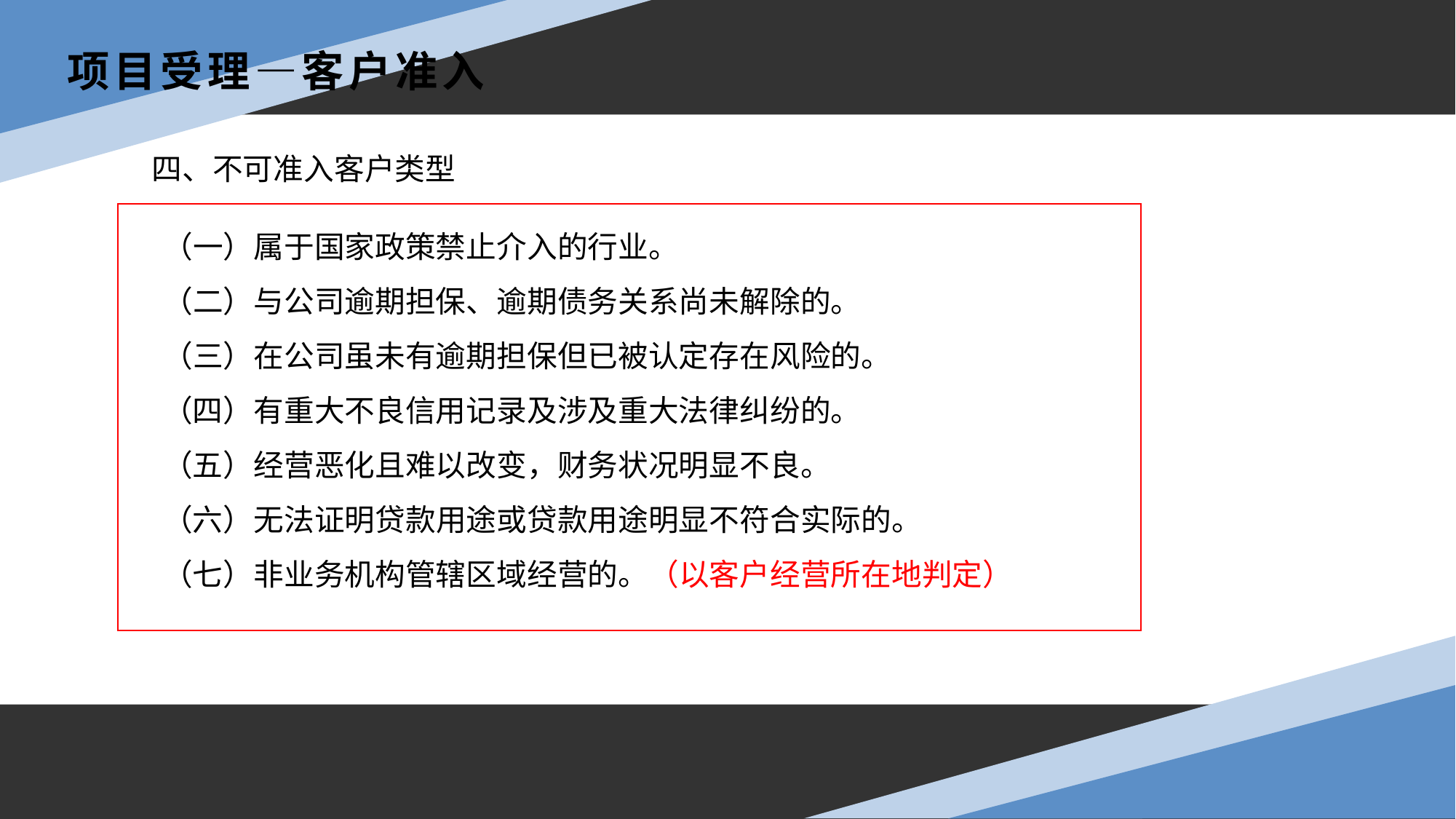

项目受理—客户准入
四、不可准入客户类型
    （一）属于国家政策禁止介入的行业。
    （二）与公司逾期担保、逾期债务关系尚未解除的。
    （三）在公司虽未有逾期担保但已被认定存在风险的。
    （四）有重大不良信用记录及涉及重大法律纠纷的。
    （五）经营恶化且难以改变，财务状况明显不良。
    （六）无法证明贷款用途或贷款用途明显不符合实际的。
    （七）非业务机构管辖区域经营的。（以客户经营所在地判定）